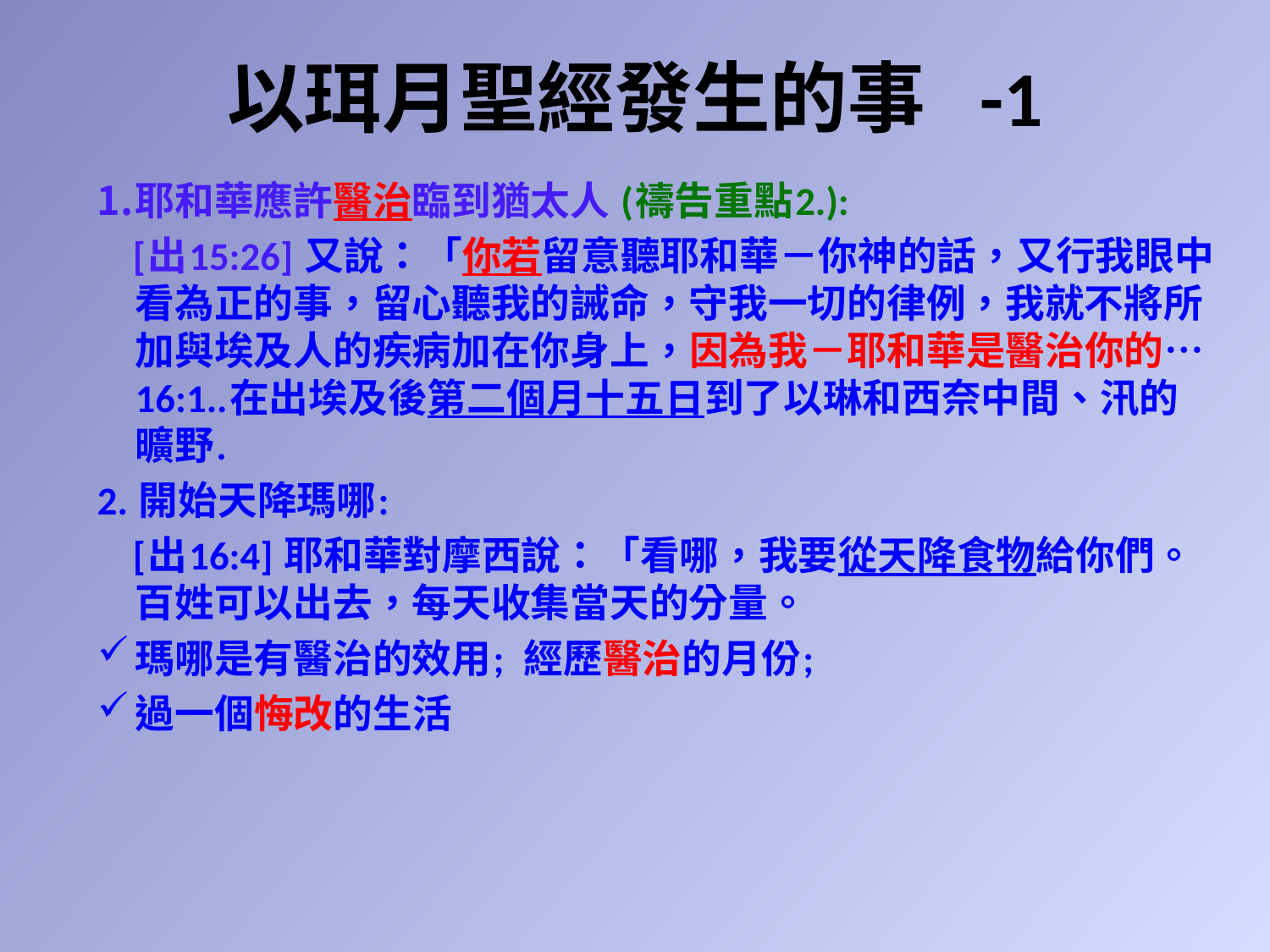

# 以珥月聖經發生的事  -1
耶和華應許醫治臨到猶太人 (禱告重點2.):
    [出15:26] 又說：「你若留意聽耶和華－你神的話，又行我眼中看為正的事，留心聽我的誡命，守我一切的律例，我就不將所加與埃及人的疾病加在你身上，因為我－耶和華是醫治你的… 16:1..在出埃及後第二個月十五日到了以琳和西奈中間、汛的曠野.
2. 開始天降瑪哪:
    [出16:4] 耶和華對摩西說：「看哪，我要從天降食物給你們。百姓可以出去，每天收集當天的分量。
瑪哪是有醫治的效用;  經歷醫治的月份;
過一個悔改的生活